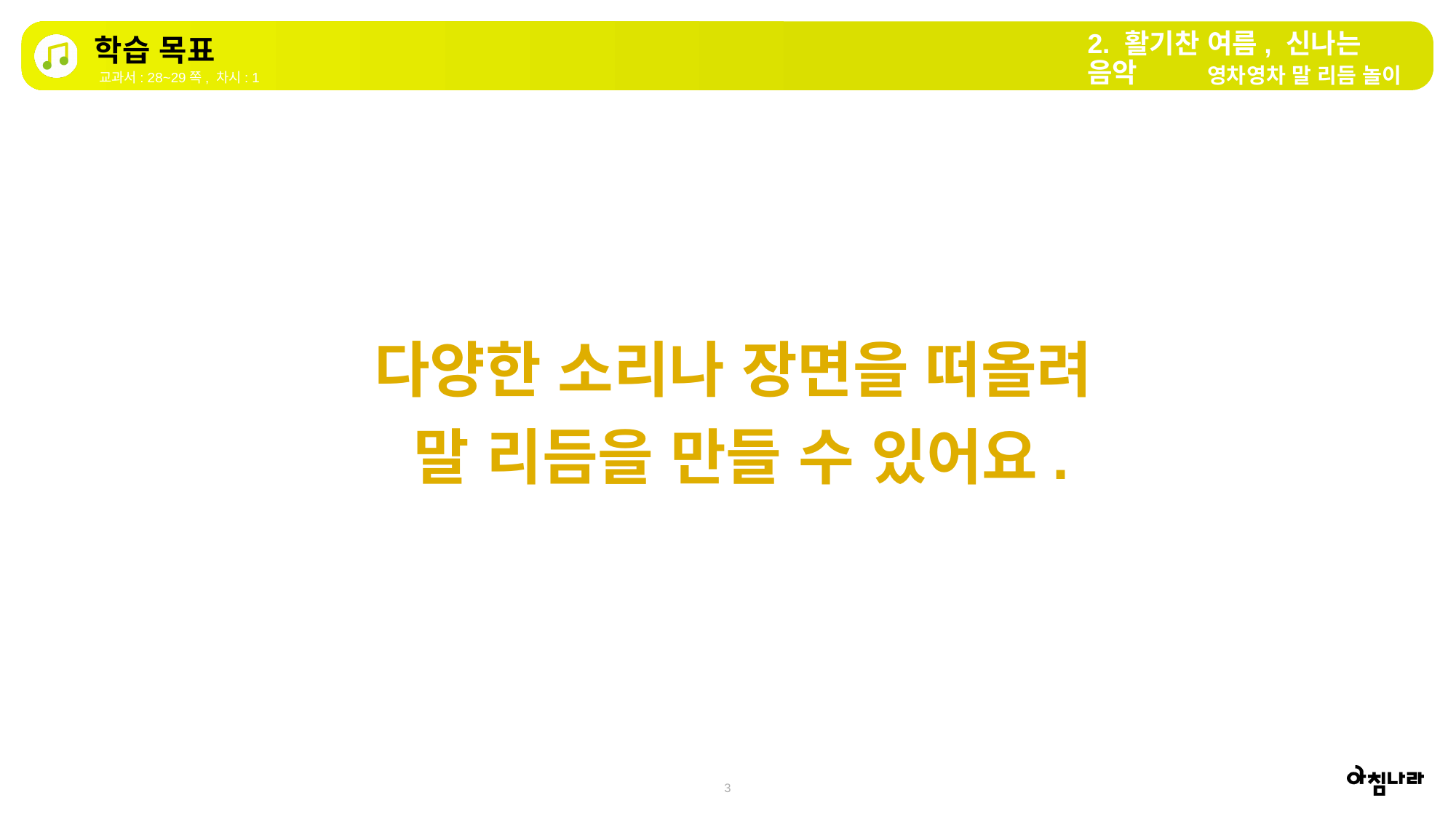

2. 활기찬 여름, 신나는 음악
학습 목표
영차영차 말 리듬 놀이
교과서: 28~29쪽, 차시: 1
다양한 소리나 장면을 떠올려
말 리듬을 만들 수 있어요.
3